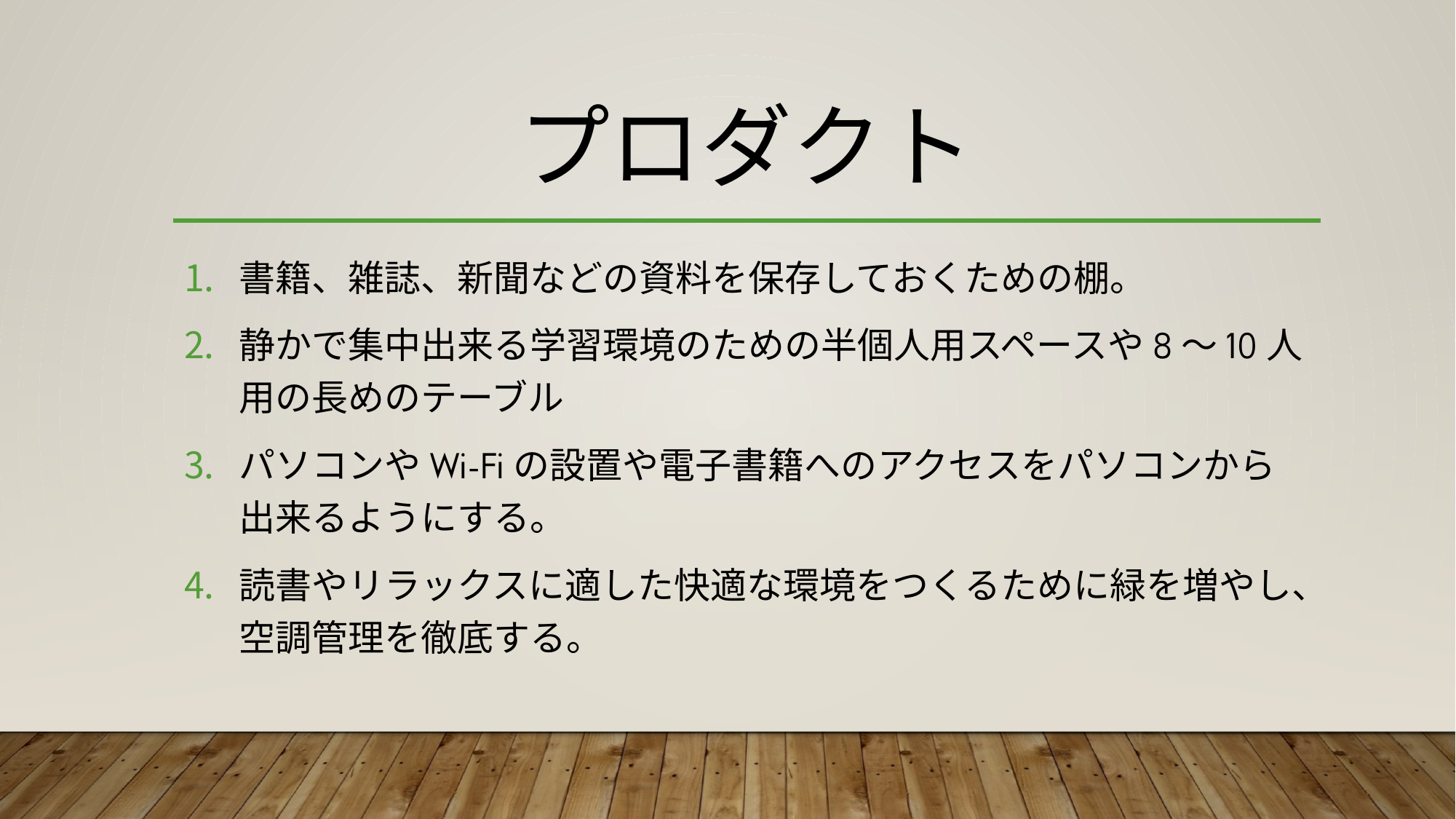

# プロダクト
書籍、雑誌、新聞などの資料を保存しておくための棚。
静かで集中出来る学習環境のための半個人用スペースや8～10人用の長めのテーブル
パソコンやWi-Fiの設置や電子書籍へのアクセスをパソコンから出来るようにする。
読書やリラックスに適した快適な環境をつくるために緑を増やし、空調管理を徹底する。